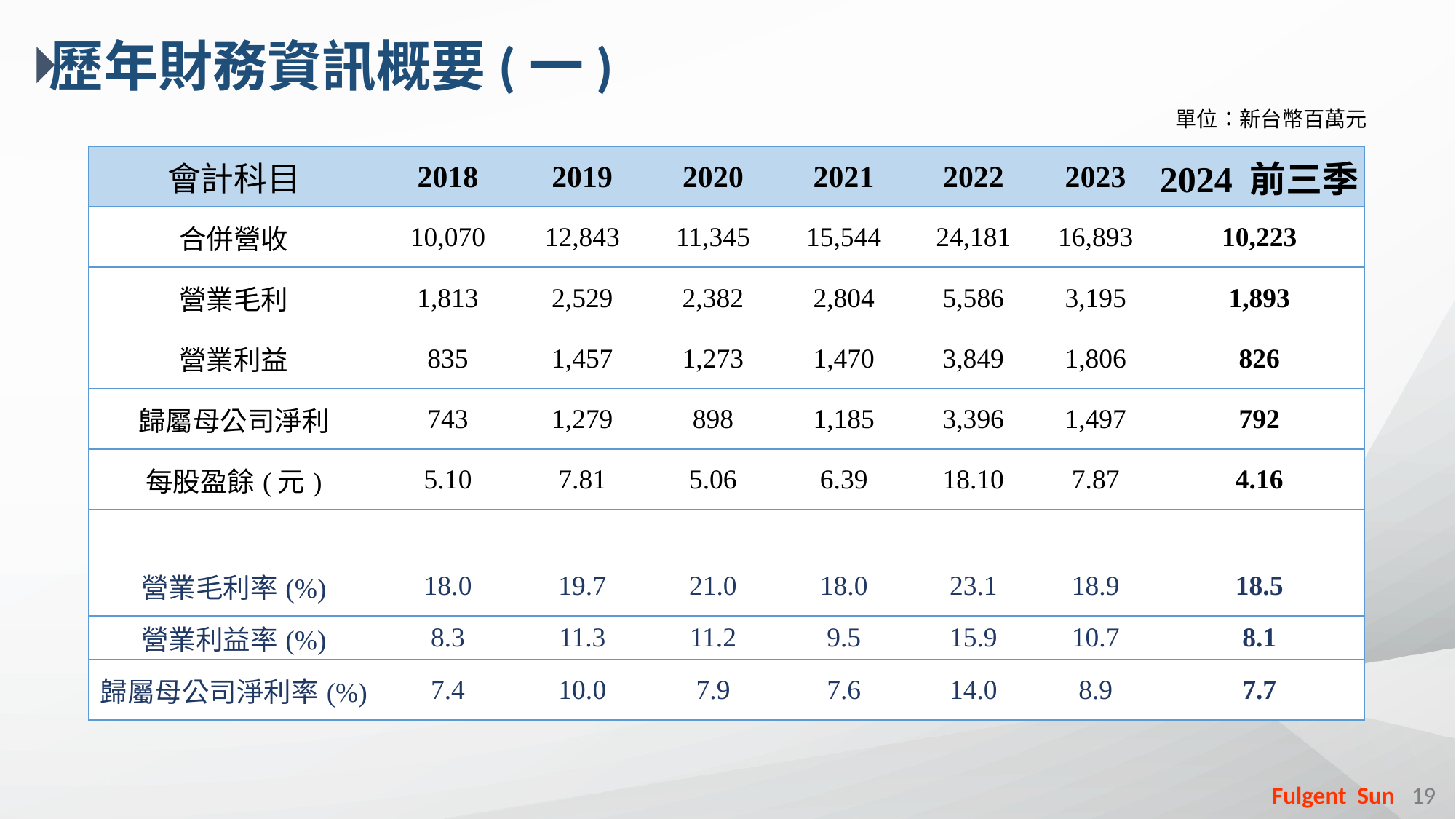

歷年財務資訊概要(一)

單位：新台幣百萬元
| 會計科目 | 2018 | 2019 | 2020 | 2021 | 2022 | 2023 | 2024 前三季 |
| --- | --- | --- | --- | --- | --- | --- | --- |
| 合併營收 | 10,070 | 12,843 | 11,345 | 15,544 | 24,181 | 16,893 | 10,223 |
| 營業毛利 | 1,813 | 2,529 | 2,382 | 2,804 | 5,586 | 3,195 | 1,893 |
| 營業利益 | 835 | 1,457 | 1,273 | 1,470 | 3,849 | 1,806 | 826 |
| 歸屬母公司淨利 | 743 | 1,279 | 898 | 1,185 | 3,396 | 1,497 | 792 |
| 每股盈餘(元) | 5.10 | 7.81 | 5.06 | 6.39 | 18.10 | 7.87 | 4.16 |
|  |  |  |  |  |  |  |  |
| 營業毛利率(%) | 18.0 | 19.7 | 21.0 | 18.0 | 23.1 | 18.9 | 18.5 |
| 營業利益率(%) | 8.3 | 11.3 | 11.2 | 9.5 | 15.9 | 10.7 | 8.1 |
| 歸屬母公司淨利率(%) | 7.4 | 10.0 | 7.9 | 7.6 | 14.0 | 8.9 | 7.7 |